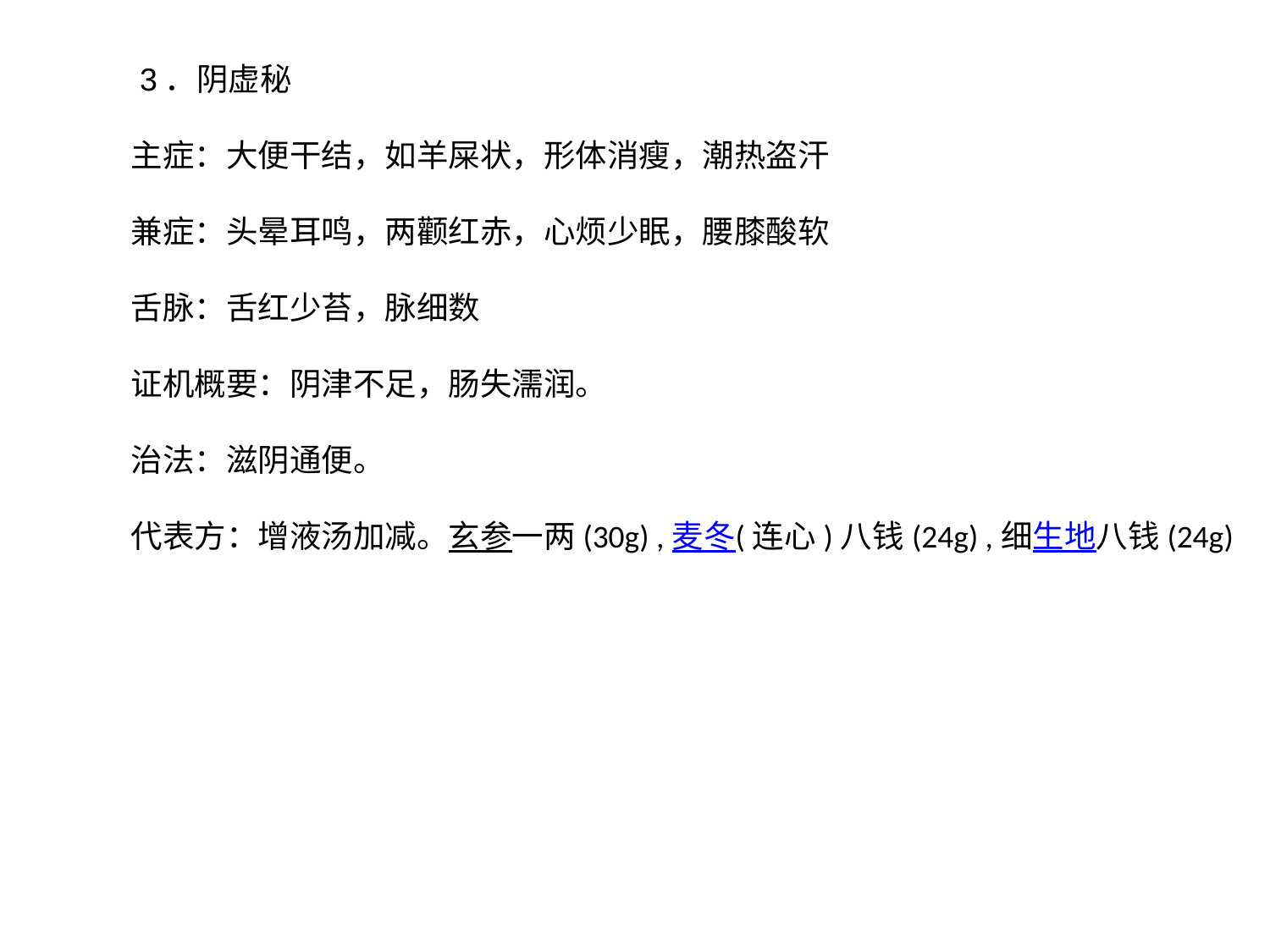

3．阴虚秘

主症：大便干结，如羊屎状，形体消瘦，潮热盗汗

兼症：头晕耳鸣，两颧红赤，心烦少眠，腰膝酸软

舌脉：舌红少苔，脉细数

证机概要：阴津不足，肠失濡润。

治法：滋阴通便。

代表方：增液汤加减。玄参一两(30g) ,麦冬(连心)八钱(24g) ,细生地八钱(24g)